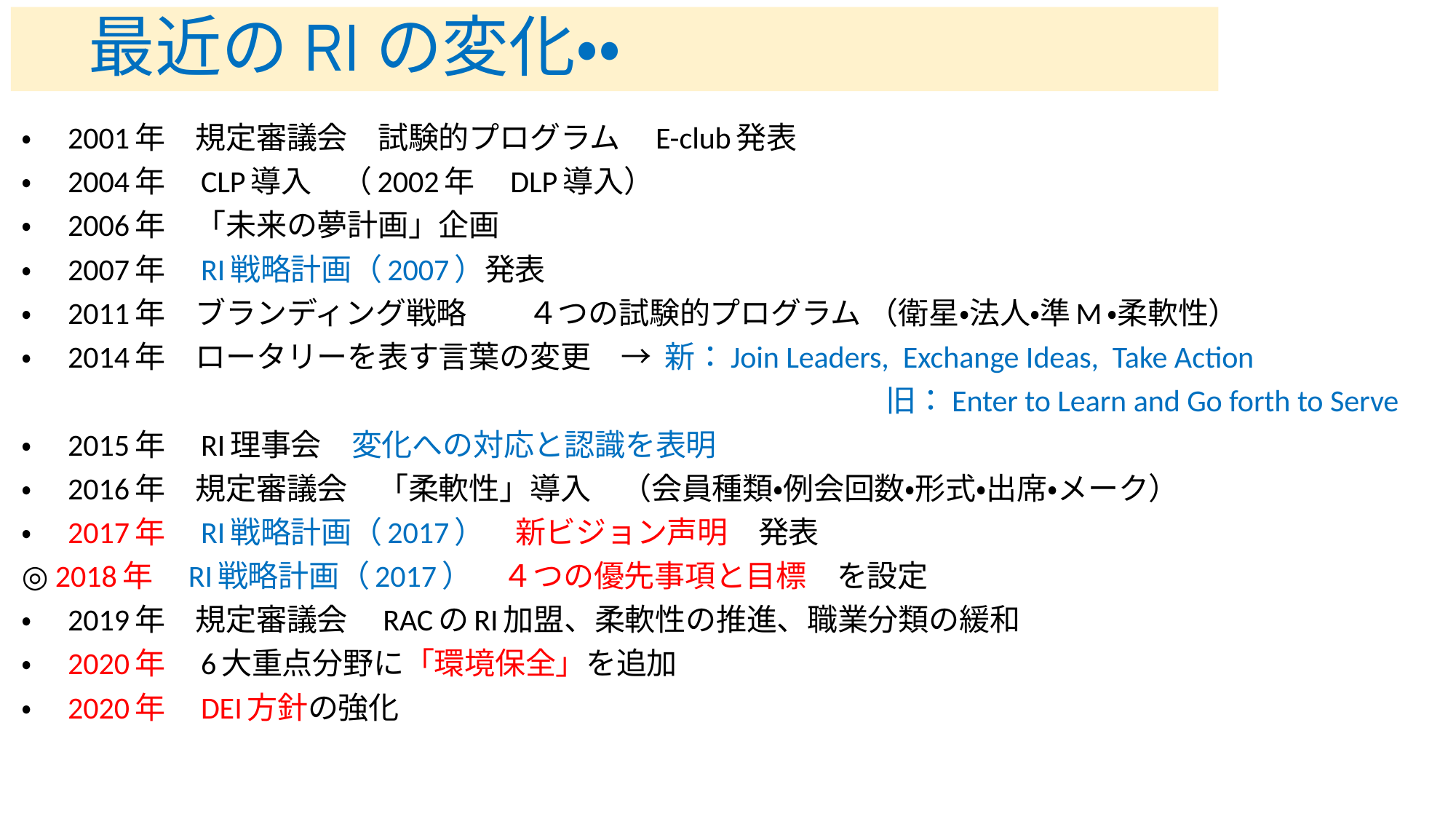

# 最近のRIの変化・・
・　2001年　規定審議会　試験的プログラム　E-club発表
・　2004年　CLP導入　（2002年　DLP導入）
・　2006年　「未来の夢計画」企画
・　2007年　RI戦略計画（2007）発表
・　2011年　ブランディング戦略　　４つの試験的プログラム （衛星・法人・準M・柔軟性）
・　2014年　ロータリーを表す言葉の変更　→  新：Join Leaders,  Exchange Ideas,  Take Action
　　　　　　　　　　　　　　　　　　　　　　　　　　　　  旧：Enter to Learn and Go forth to Serve
・　2015年　RI理事会　変化への対応と認識を表明
・　2016年　規定審議会　「柔軟性」導入　（会員種類・例会回数・形式・出席・メーク）
・　2017年　RI戦略計画（2017）　新ビジョン声明　発表
◎ 2018年　RI戦略計画（2017）　４つの優先事項と目標　を設定
・　2019年　規定審議会　RACのRI加盟、柔軟性の推進、職業分類の緩和
・　2020年　6大重点分野に「環境保全」を追加
・　2020年　DEI方針の強化